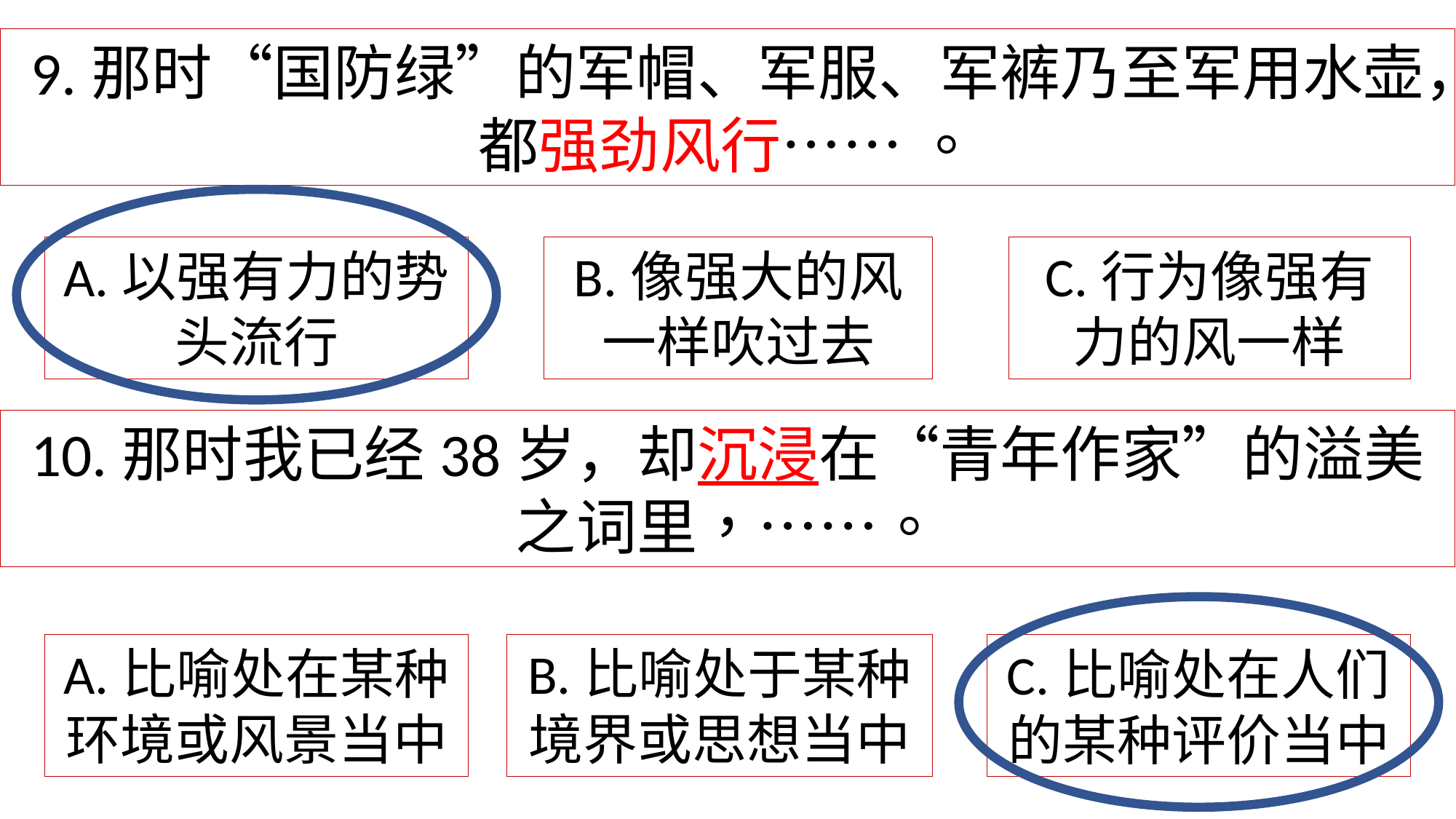

9.那时“国防绿”的军帽、军服、军裤乃至军用水壶，都强劲风行…… 。

A.以强有力的势头流行
B.像强大的风一样吹过去
C.行为像强有力的风一样
10.那时我已经38岁，却沉浸在“青年作家”的溢美之词里，……。

A.比喻处在某种环境或风景当中
B.比喻处于某种境界或思想当中
C.比喻处在人们的某种评价当中